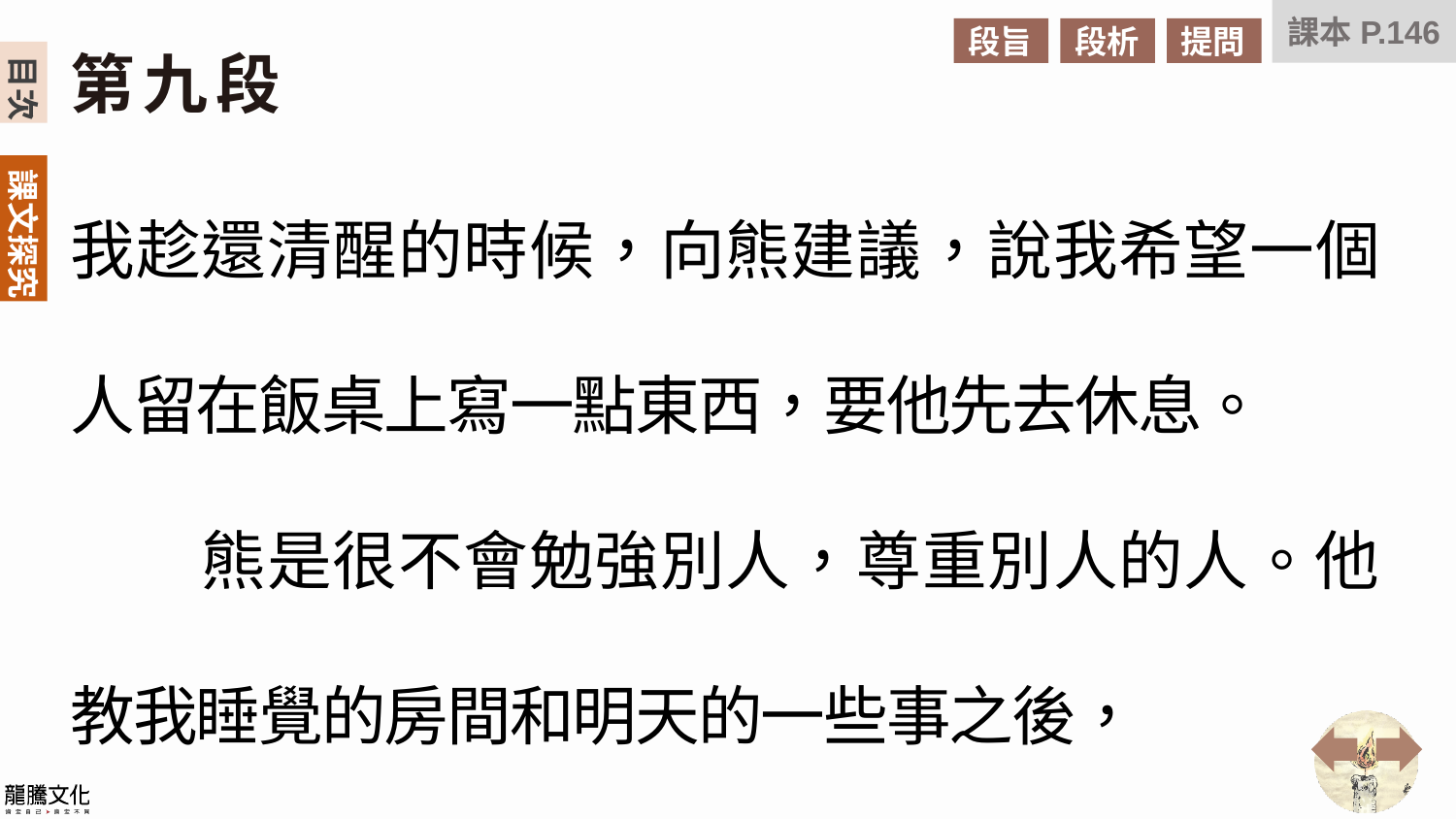

課本P.146
段旨
段析
提問
第九段
我趁還清醒的時候，向熊建議，說我希望一個人留在飯桌上寫一點東西，要他先去休息。
　　熊是很不會勉強別人，尊重別人的人。他教我睡覺的房間和明天的一些事之後，